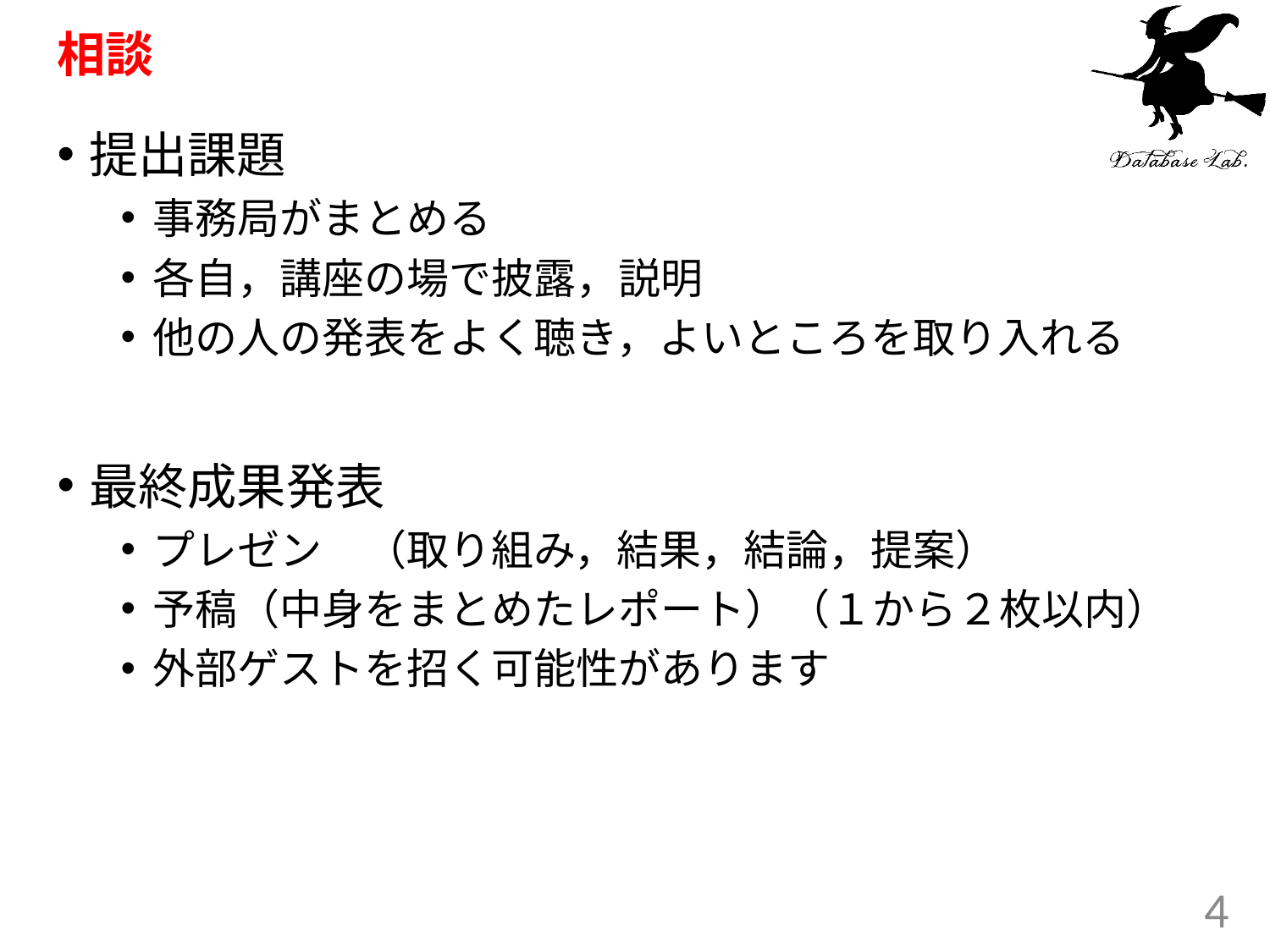

# 相談
提出課題
事務局がまとめる
各自，講座の場で披露，説明
他の人の発表をよく聴き，よいところを取り入れる

最終成果発表
プレゼン　（取り組み，結果，結論，提案）
予稿（中身をまとめたレポート）（１から２枚以内）
外部ゲストを招く可能性があります

4